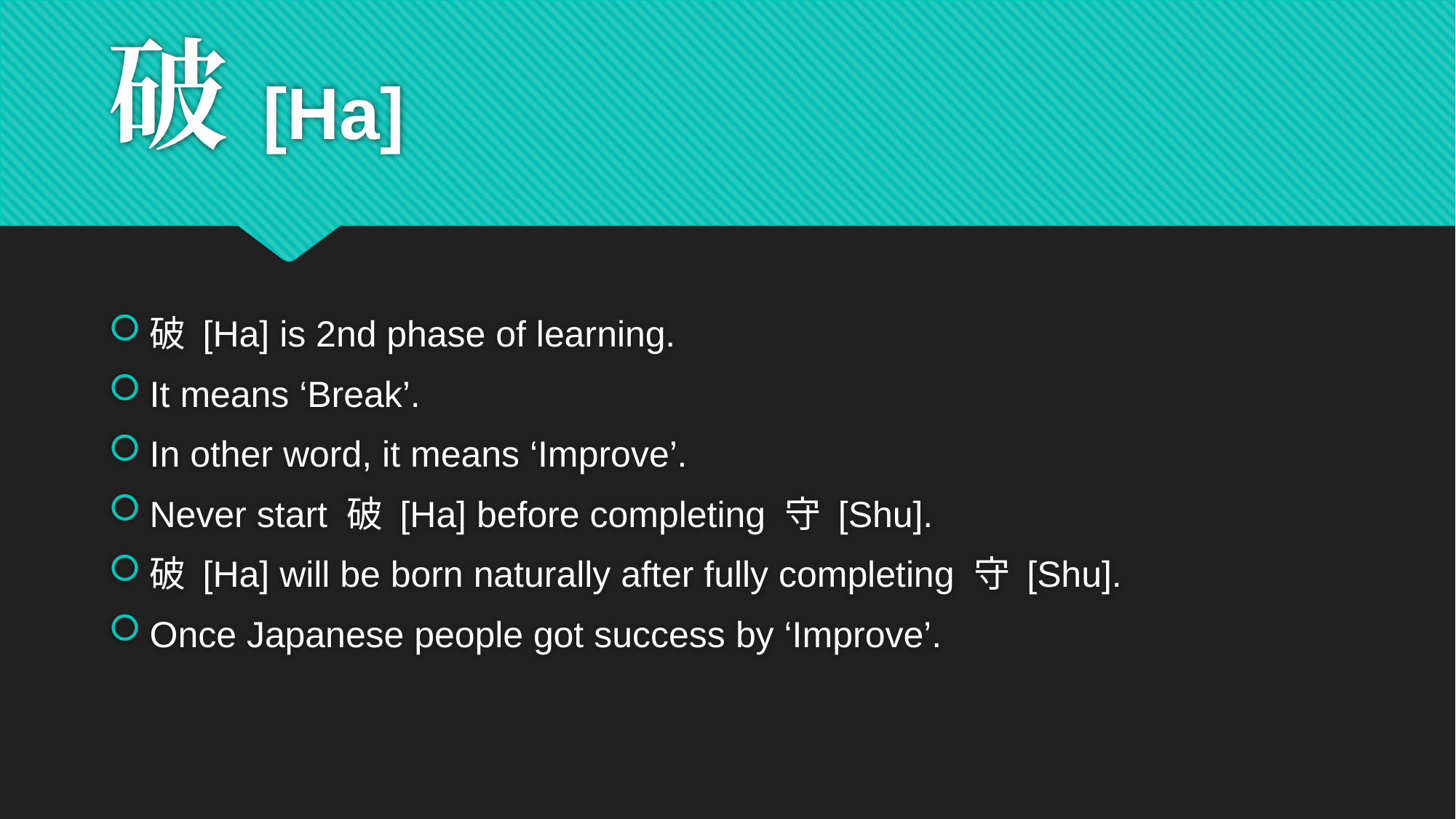

# 破 [Ha]
破 [Ha] is 2nd phase of learning.
It means ‘Break’.
In other word, it means ‘Improve’.
Never start 破 [Ha] before completing 守 [Shu].
破 [Ha] will be born naturally after fully completing 守 [Shu].
Once Japanese people got success by ‘Improve’.